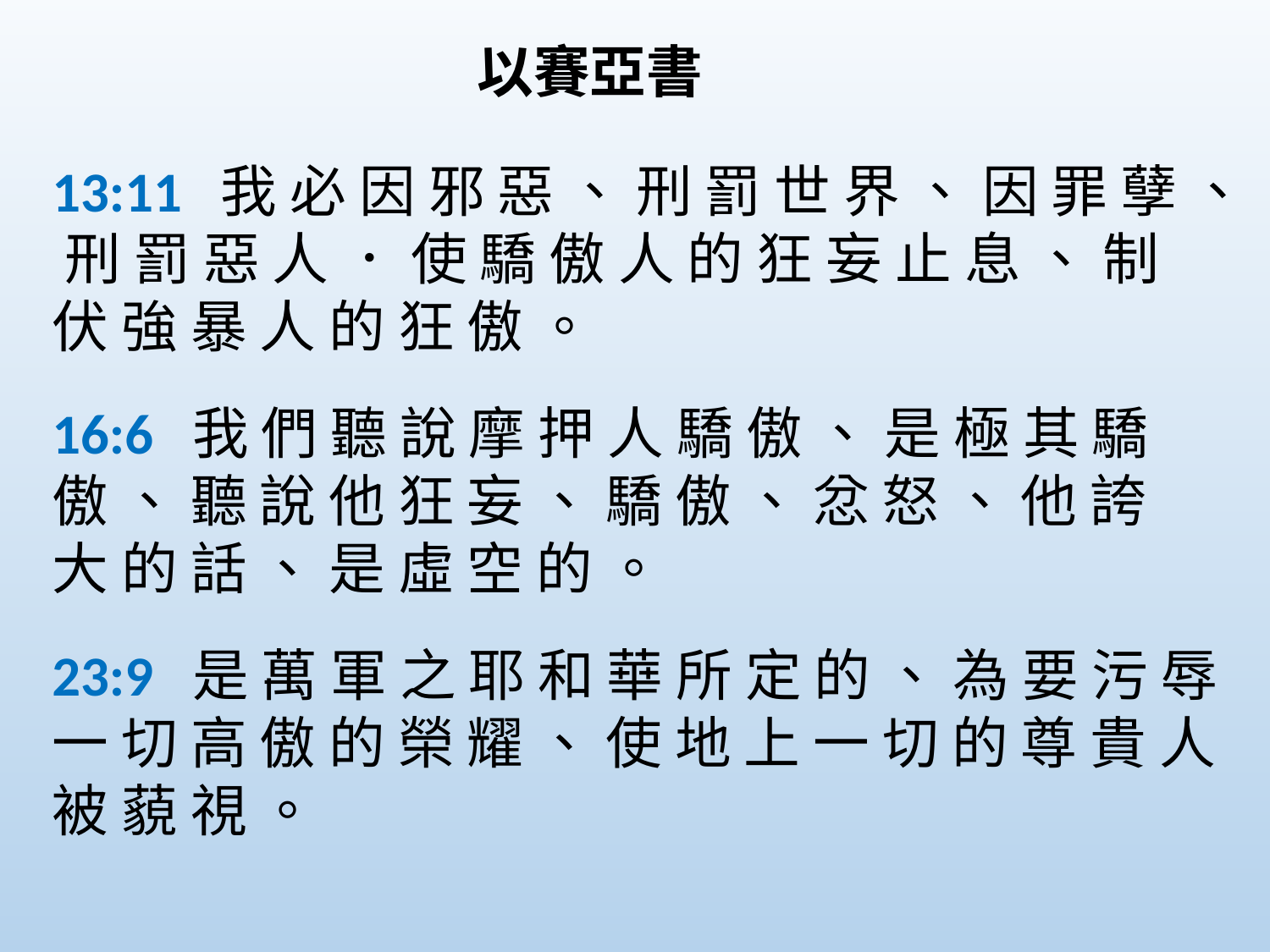

以賽亞書
13:11  我 必 因 邪 惡 、 刑 罰 世 界 、 因 罪 孽 、 刑 罰 惡 人 ． 使 驕 傲 人 的 狂 妄 止 息 、 制 伏 強 暴 人 的 狂 傲 。
16:6  我 們 聽 說 摩 押 人 驕 傲 、 是 極 其 驕 傲 、 聽 說 他 狂 妄 、 驕 傲 、 忿 怒 、 他 誇 大 的 話 、 是 虛 空 的 。
23:9  是 萬 軍 之 耶 和 華 所 定 的 、 為 要 污 辱 一 切 高 傲 的 榮 耀 、 使 地 上 一 切 的 尊 貴 人 被 藐 視 。